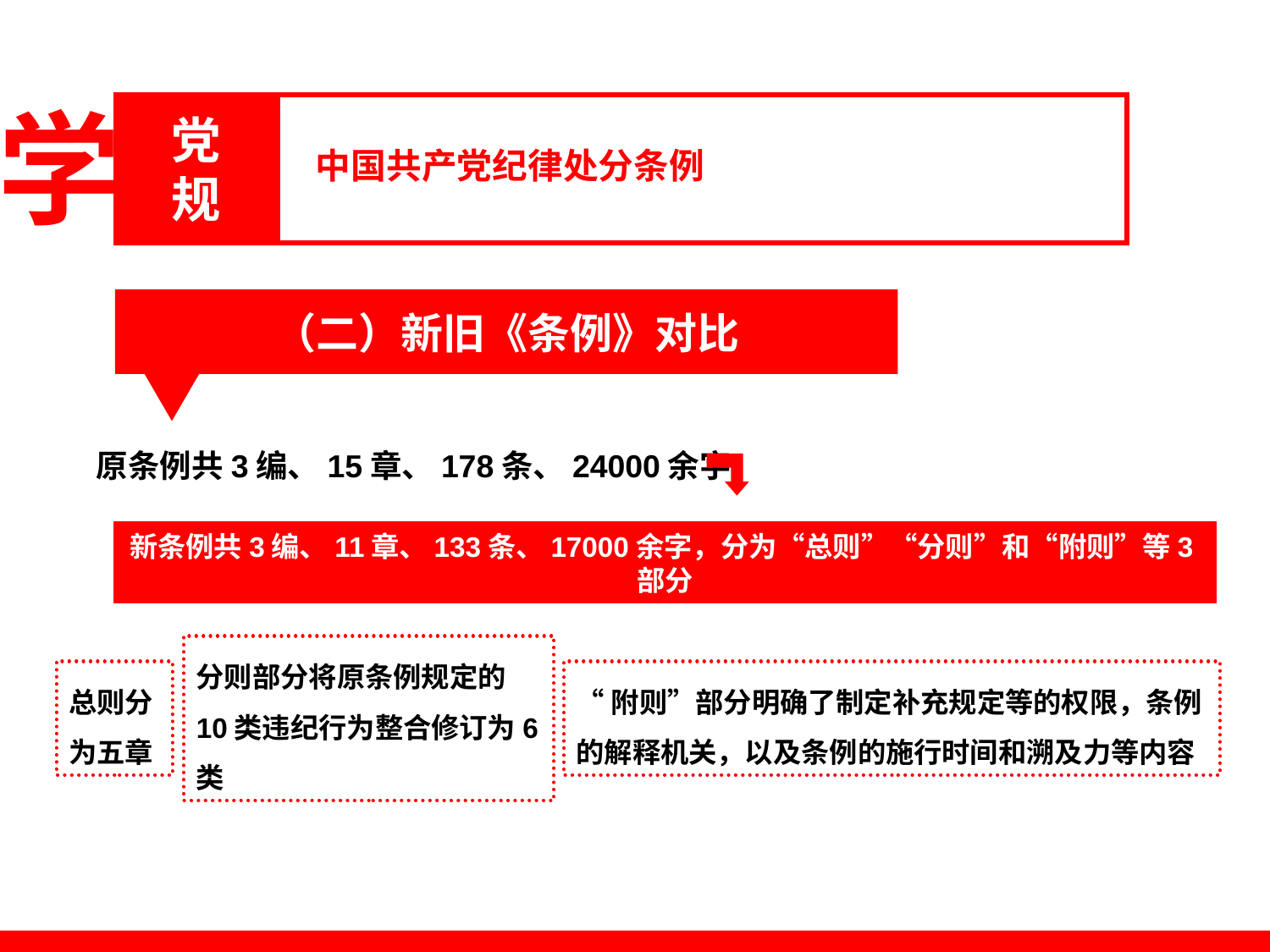

学

中国共产党纪律处分条例
党规
（二）新旧《条例》对比

原条例共3编、15章、178条、24000余字

新条例共3编、11章、133条、17000余字，分为“总则”“分则”和“附则”等3部分
总则分
为五章
分则部分将原条例规定的10类违纪行为整合修订为6类
“附则”部分明确了制定补充规定等的权限，条例的解释机关，以及条例的施行时间和溯及力等内容